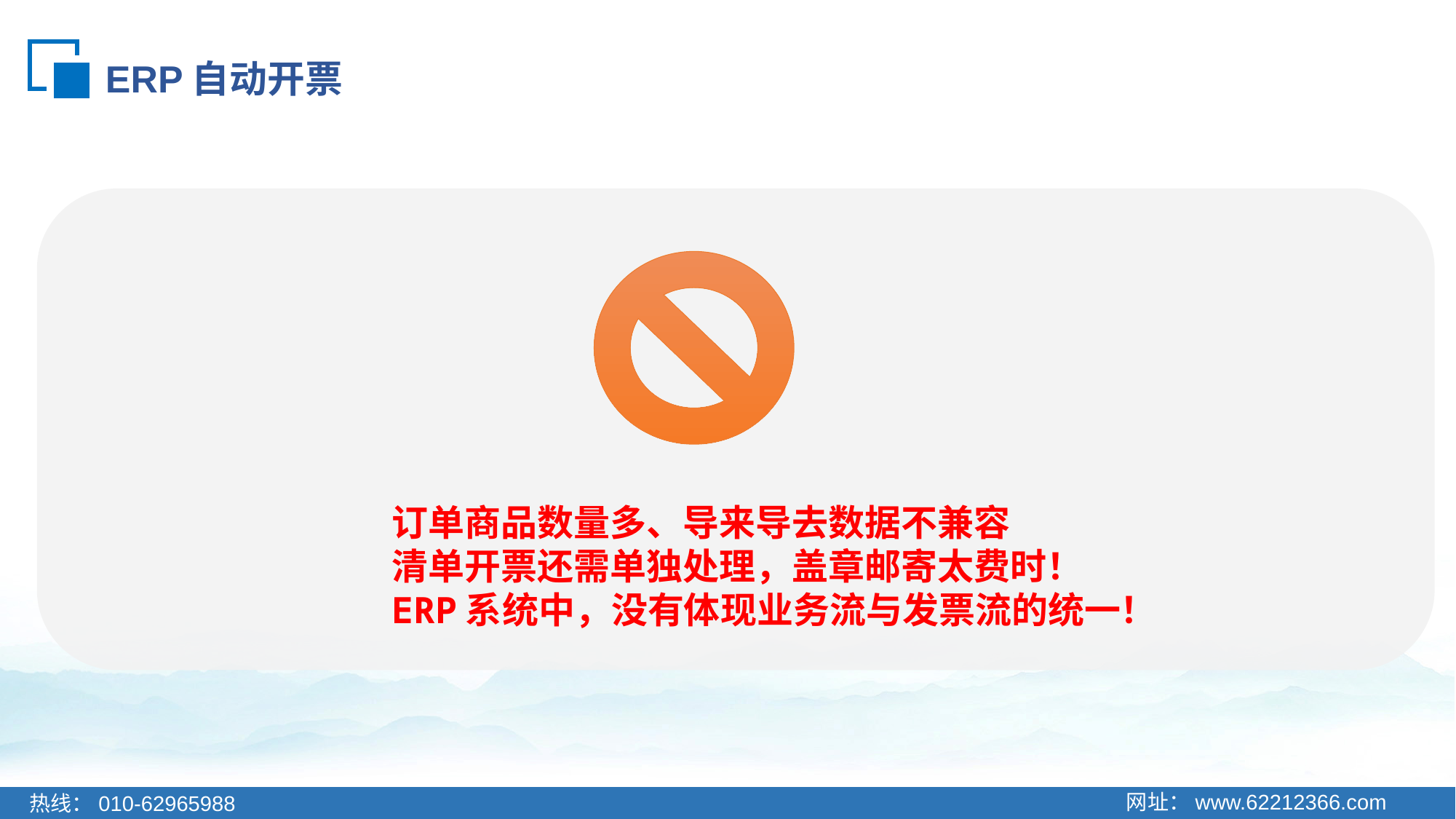

# ERP自动开票

订单商品数量多、导来导去数据不兼容
清单开票还需单独处理，盖章邮寄太费时！
ERP系统中，没有体现业务流与发票流的统一！
网址：www.62212366.com
热线：010-62965988
网址：www.62212366.com

热线：010-62965988